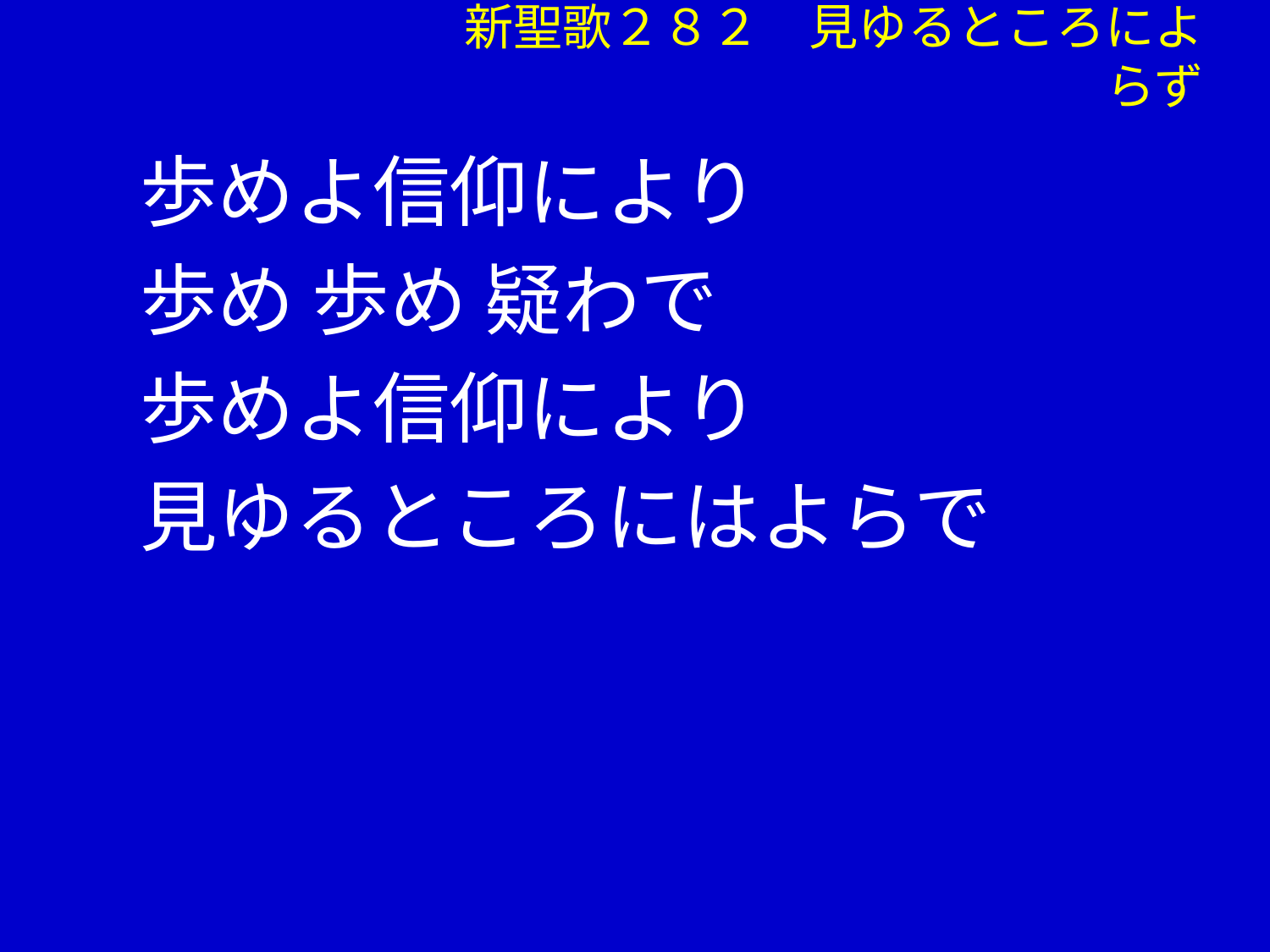

# 新聖歌２８２　見ゆるところによらず
歩めよ信仰により
歩め 歩め 疑わで
歩めよ信仰により
見ゆるところにはよらで